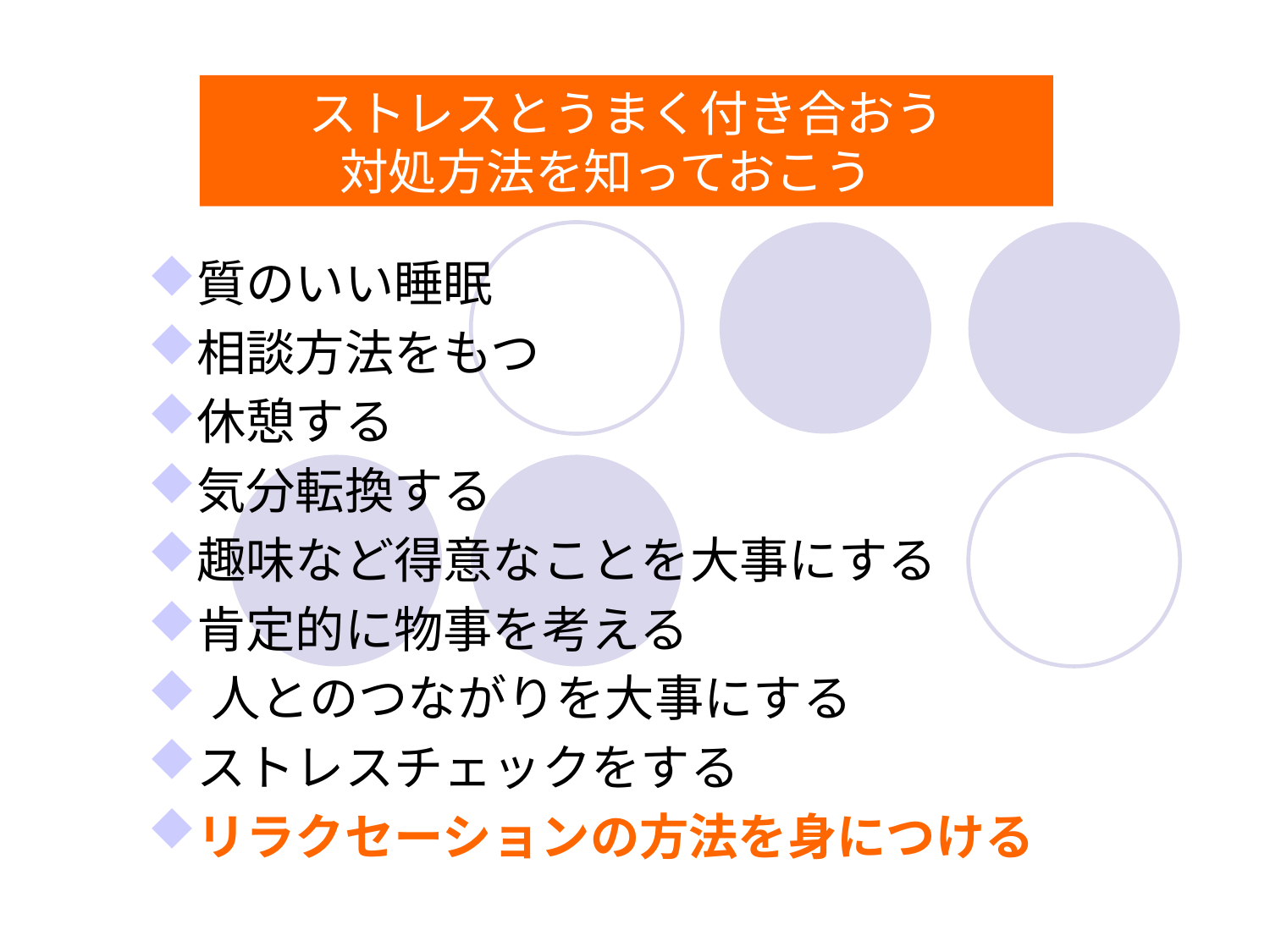

# ストレスとうまく付き合おう 対処方法を知っておこう
質のいい睡眠
相談方法をもつ
休憩する
気分転換する
趣味など得意なことを大事にする
肯定的に物事を考える
人とのつながりを大事にする
ストレスチェックをする
リラクセーションの方法を身につける

＊EARTHハンドブックP70、P178～180  ＊「明日に生きる」(中)P42～43